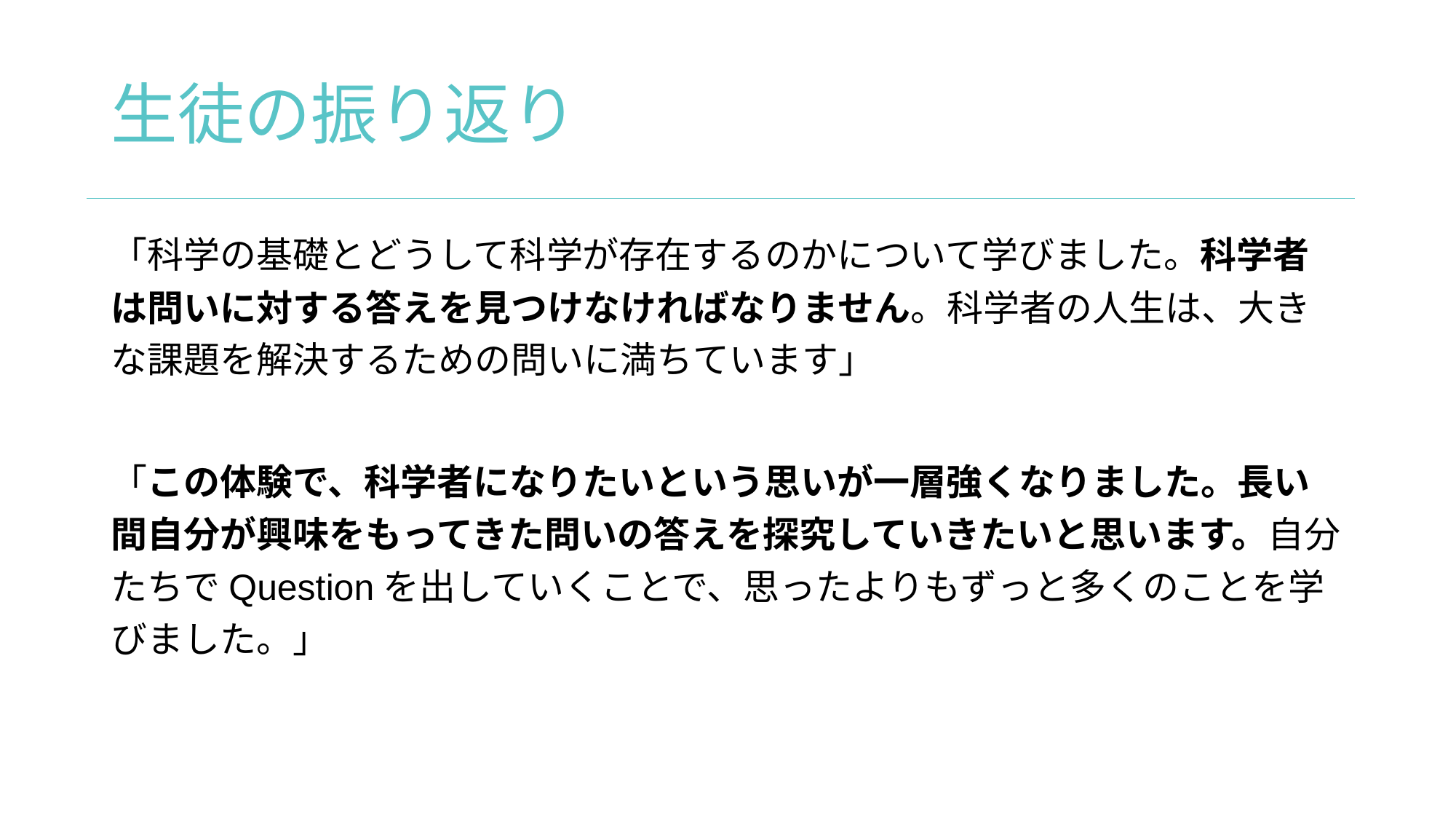

# 生徒の振り返り
「科学の基礎とどうして科学が存在するのかについて学びました。科学者は問いに対する答えを見つけなければなりません。科学者の人生は、大きな課題を解決するための問いに満ちています」

「この体験で、科学者になりたいという思いが一層強くなりました。長い間自分が興味をもってきた問いの答えを探究していきたいと思います。自分たちでQuestionを出していくことで、思ったよりもずっと多くのことを学びました。」